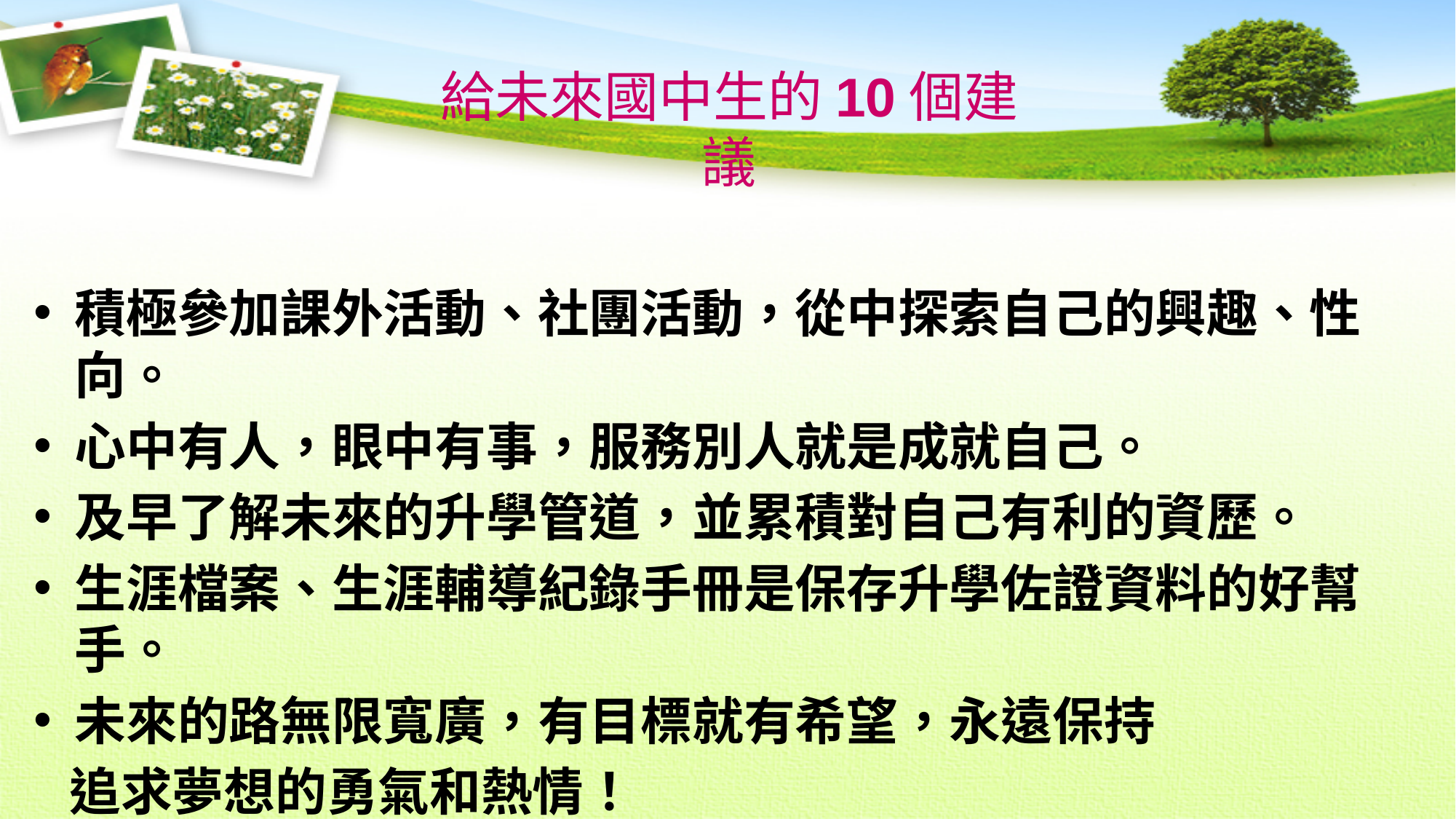

給未來國中生的10個建議
積極參加課外活動、社團活動，從中探索自己的興趣、性向。
心中有人，眼中有事，服務別人就是成就自己。
及早了解未來的升學管道，並累積對自己有利的資歷。
生涯檔案、生涯輔導紀錄手冊是保存升學佐證資料的好幫手。
未來的路無限寬廣，有目標就有希望，永遠保持
  追求夢想的勇氣和熱情！